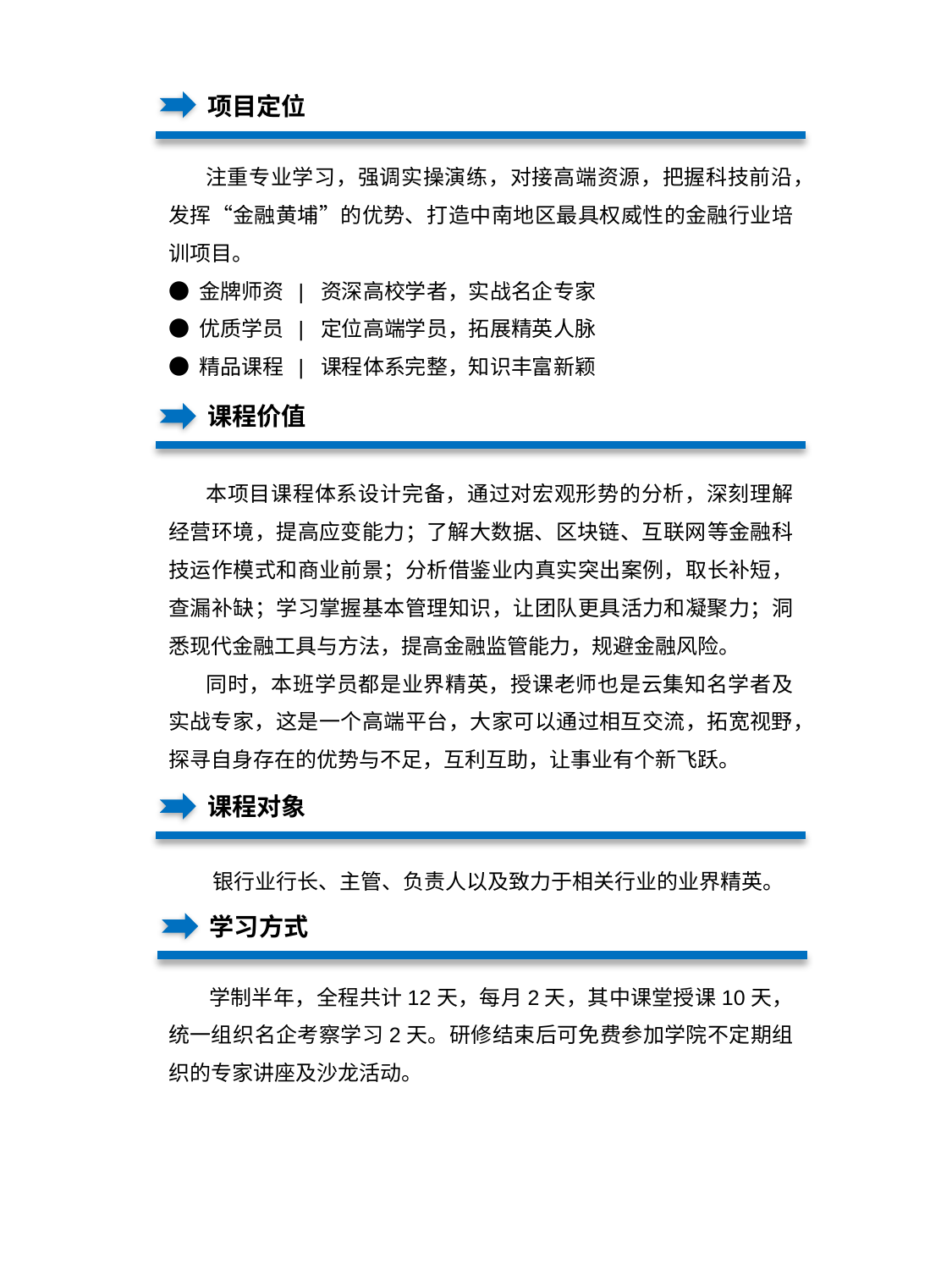

项目定位

      注重专业学习，强调实操演练，对接高端资源，把握科技前沿，发挥“金融黄埔”的优势、打造中南地区最具权威性的金融行业培训项目。
● 金牌师资  |  资深高校学者，实战名企专家
● 优质学员  |  定位高端学员，拓展精英人脉
● 精品课程  |  课程体系完整，知识丰富新颖
    课程价值

      本项目课程体系设计完备，通过对宏观形势的分析，深刻理解经营环境，提高应变能力；了解大数据、区块链、互联网等金融科技运作模式和商业前景；分析借鉴业内真实突出案例，取长补短，查漏补缺；学习掌握基本管理知识，让团队更具活力和凝聚力；洞悉现代金融工具与方法，提高金融监管能力，规避金融风险。
      同时，本班学员都是业界精英，授课老师也是云集知名学者及实战专家，这是一个高端平台，大家可以通过相互交流，拓宽视野，探寻自身存在的优势与不足，互利互助，让事业有个新飞跃。
    课程对象

     银行业行长、主管、负责人以及致力于相关行业的业界精英。
    学习方式

       学制半年，全程共计12天，每月2天，其中课堂授课10天，统一组织名企考察学习2天。研修结束后可免费参加学院不定期组织的专家讲座及沙龙活动。